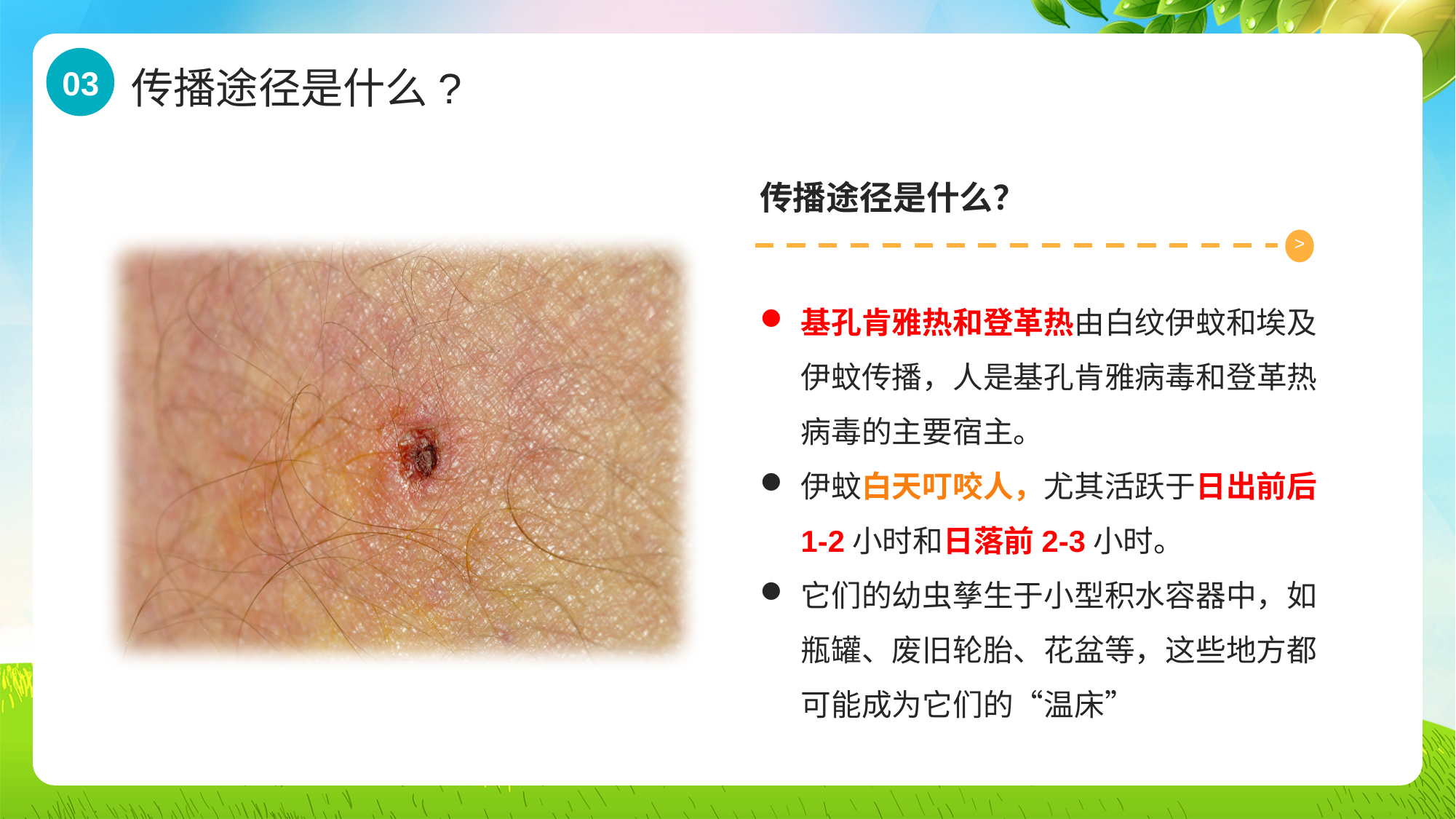

传播途径是什么?
03
传播途径是什么？

基孔肯雅热和登革热由白纹伊蚊和埃及伊蚊传播，人是基孔肯雅病毒和登革热病毒的主要宿主。
伊蚊白天叮咬人，尤其活跃于日出前后1-2小时和日落前2-3小时。
它们的幼虫孳生于小型积水容器中，如瓶罐、废旧轮胎、花盆等，这些地方都可能成为它们的“温床”
>